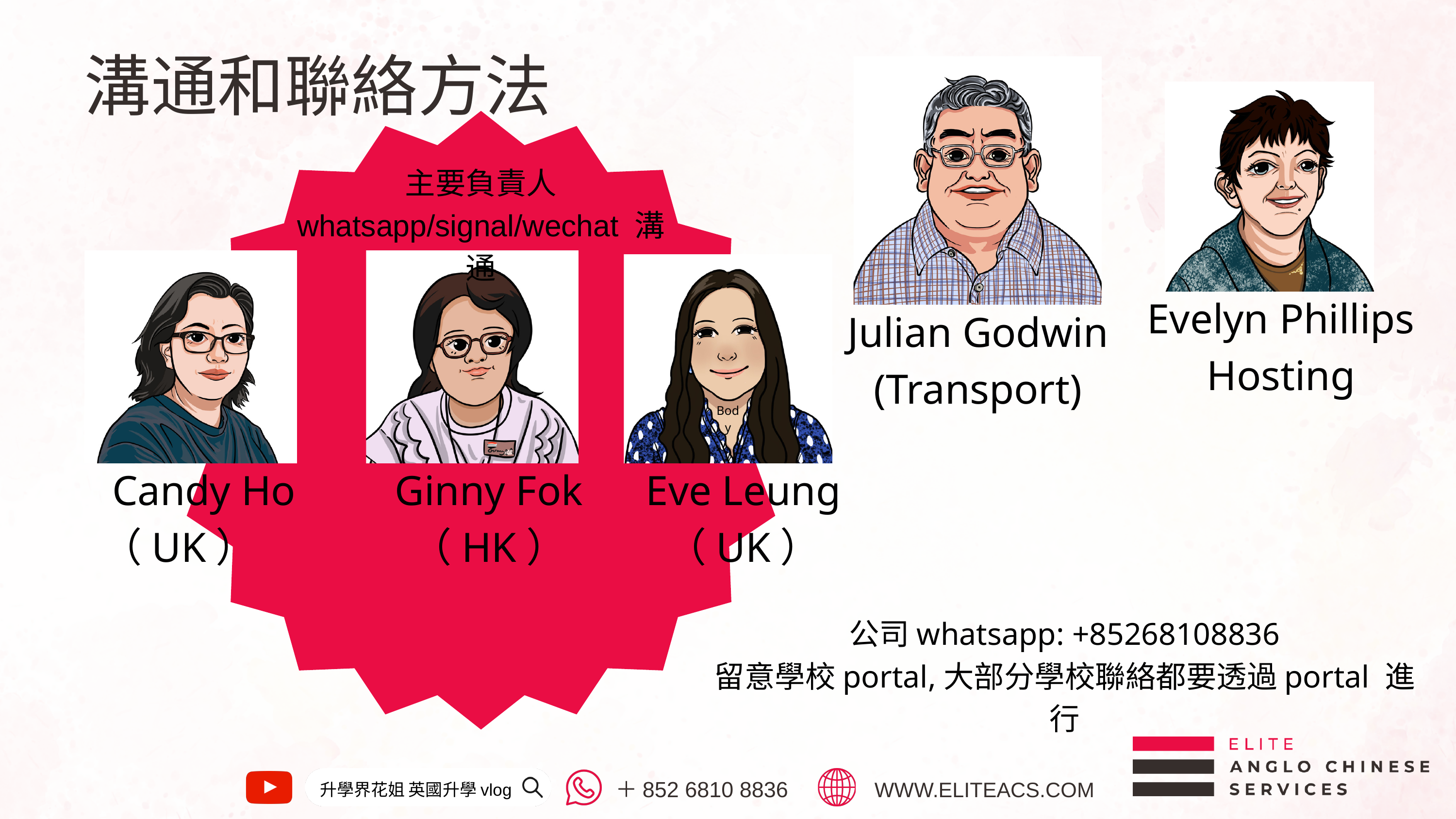

溝通和聯絡方法

主要負責人
whatsapp/signal/wechat 溝通

Evelyn Phillips
Hosting
Julian Godwin (Transport)
Body
　Candy Ho
（UK）
Ginny Fok
（HK）
Eve Leung
（UK）
公司whatsapp: +85268108836
留意學校portal,大部分學校聯絡都要透過portal 進行

升學界花姐 英國升學vlog

WWW.ELITEACS.COM

＋852 6810 8836